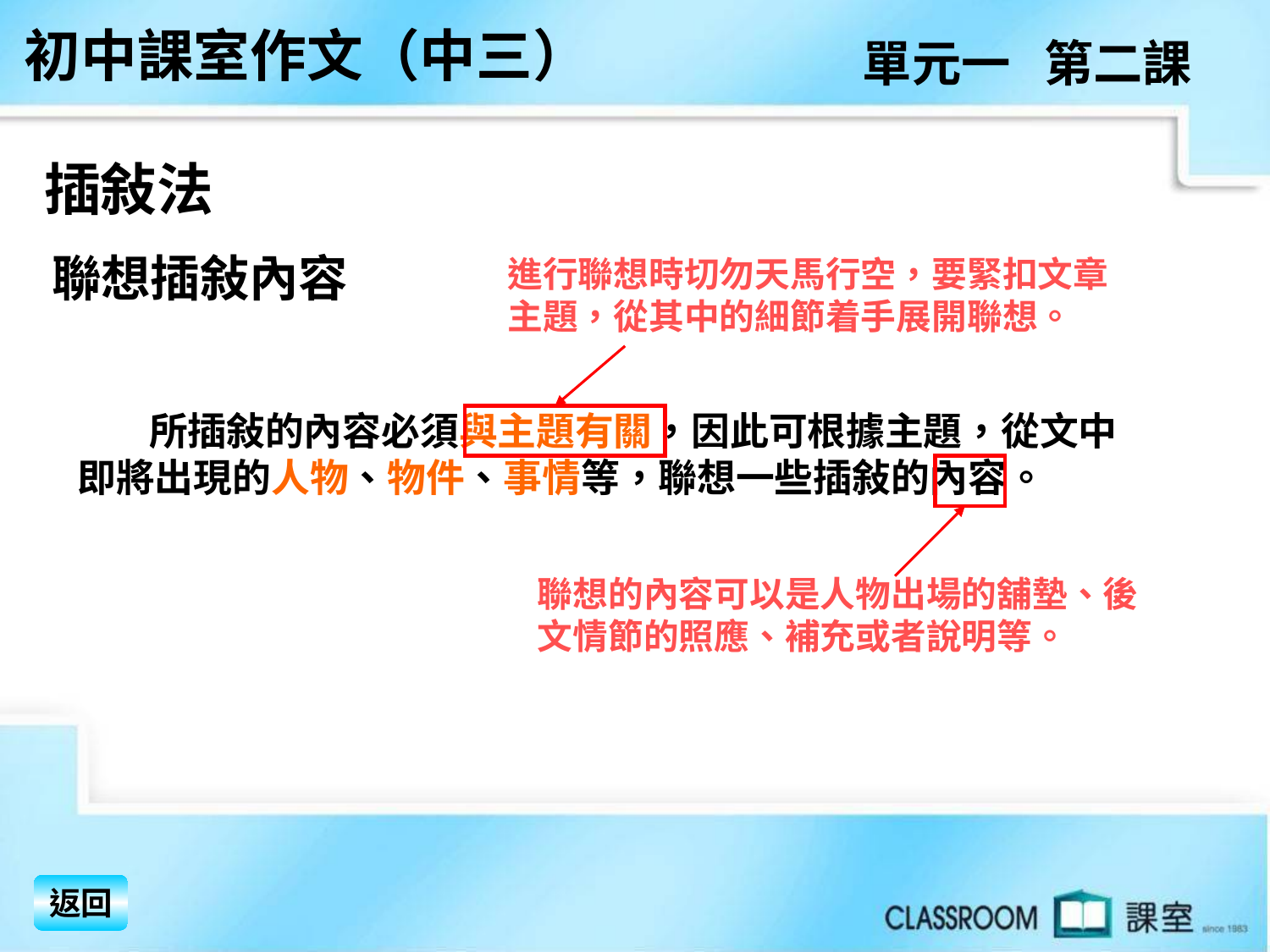

初中課室作文（中三）
單元一   第二課
插敍法
聯想插敍內容
進行聯想時切勿天馬行空，要緊扣文章主題，從其中的細節着手展開聯想。

       所插敍的內容必須與主題有關，因此可根據主題，從文中即將出現的人物、物件、事情等，聯想一些插敍的內容。

聯想的內容可以是人物出場的舖墊、後文情節的照應、補充或者說明等。
返回